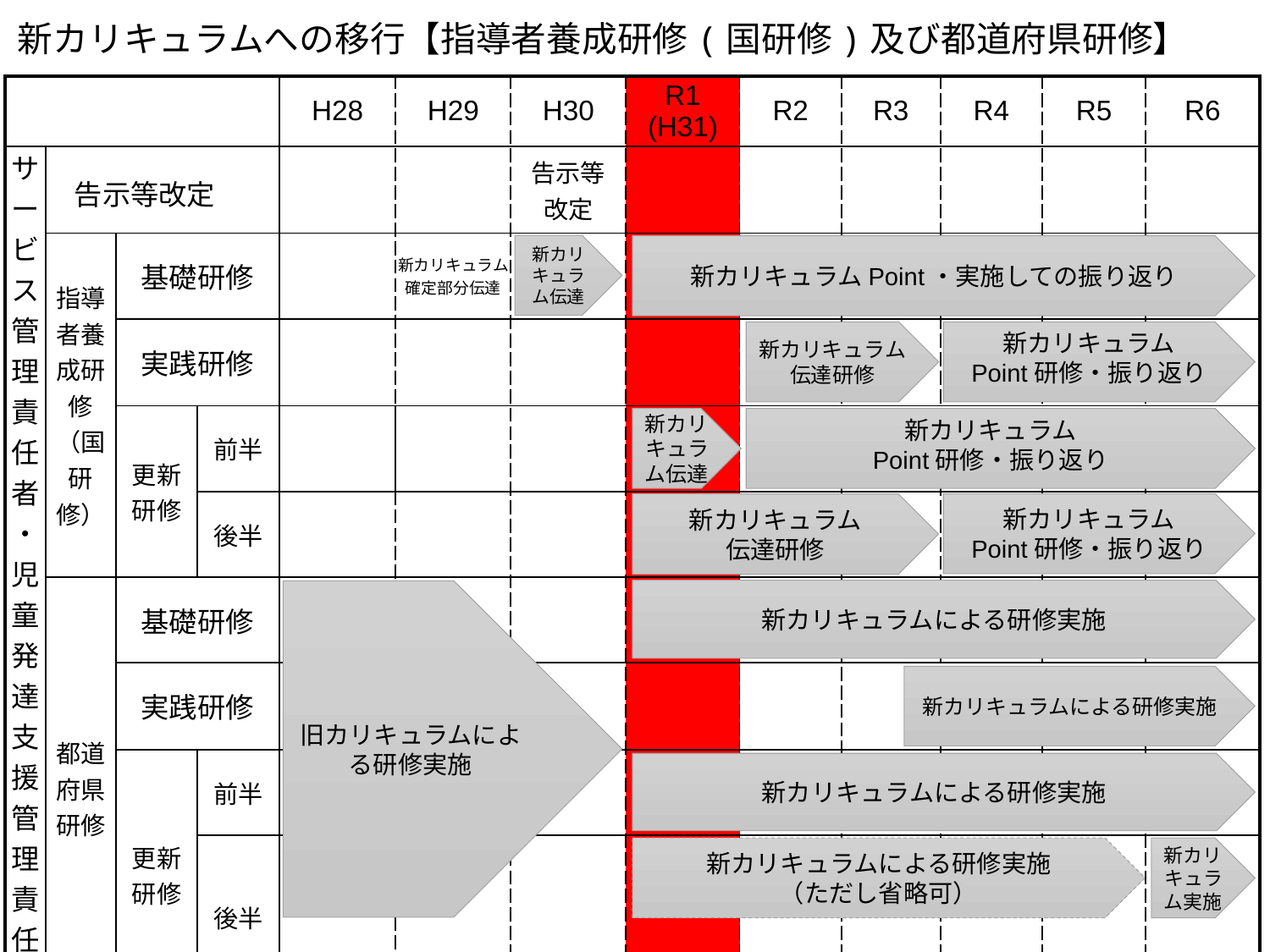

# 新カリキュラムへの移行【指導者養成研修(国研修)及び都道府県研修】
|  |  |  |  | H28 | H29 | H30 | R1 (H31) | R2 | R3 | R4 | R5 | R6 |
| --- | --- | --- | --- | --- | --- | --- | --- | --- | --- | --- | --- | --- |
| サービス管理責任者・児童発達支援管理責任者 | 告示等改定 |  |  |  |  | 告示等 改定 |  |  |  |  |  |  |
|  | 指導者養成研修（国研修） | 基礎研修 |  |  | 新カリキュラム確定部分伝達 |  |  |  |  |  |  |  |
|  |  | 実践研修 |  |  |  |  |  |  |  |  |  |  |
|  |  | 更新 研修 | 前半 |  |  |  |  |  |  |  |  |  |
|  |  |  | 後半 |  |  |  |  |  |  |  |  |  |
|  | 都道府県研修 | 基礎研修 |  |  |  |  |  |  |  |  |  |  |
|  |  | 実践研修 |  |  |  |  |  |  |  |  |  |  |
|  |  | 更新 研修 | 前半 |  |  |  |  |  |  |  |  |  |
|  |  |  | 後半 |  |  |  |  |  |  |  |  |  |
新カリキュラム伝達
新カリキュラムPoint・実施しての振り返り
新カリキュラム
伝達研修
新カリキュラム
Point研修・振り返り
新カリキュラム伝達
新カリキュラム
Point研修・振り返り
新カリキュラム
Point研修・振り返り
新カリキュラム
伝達研修
新カリキュラムによる研修実施
旧カリキュラムによる研修実施
新カリキュラムによる研修実施
新カリキュラムによる研修実施
新カリキュラムによる研修実施
（ただし省略可）
新カリキュラム実施